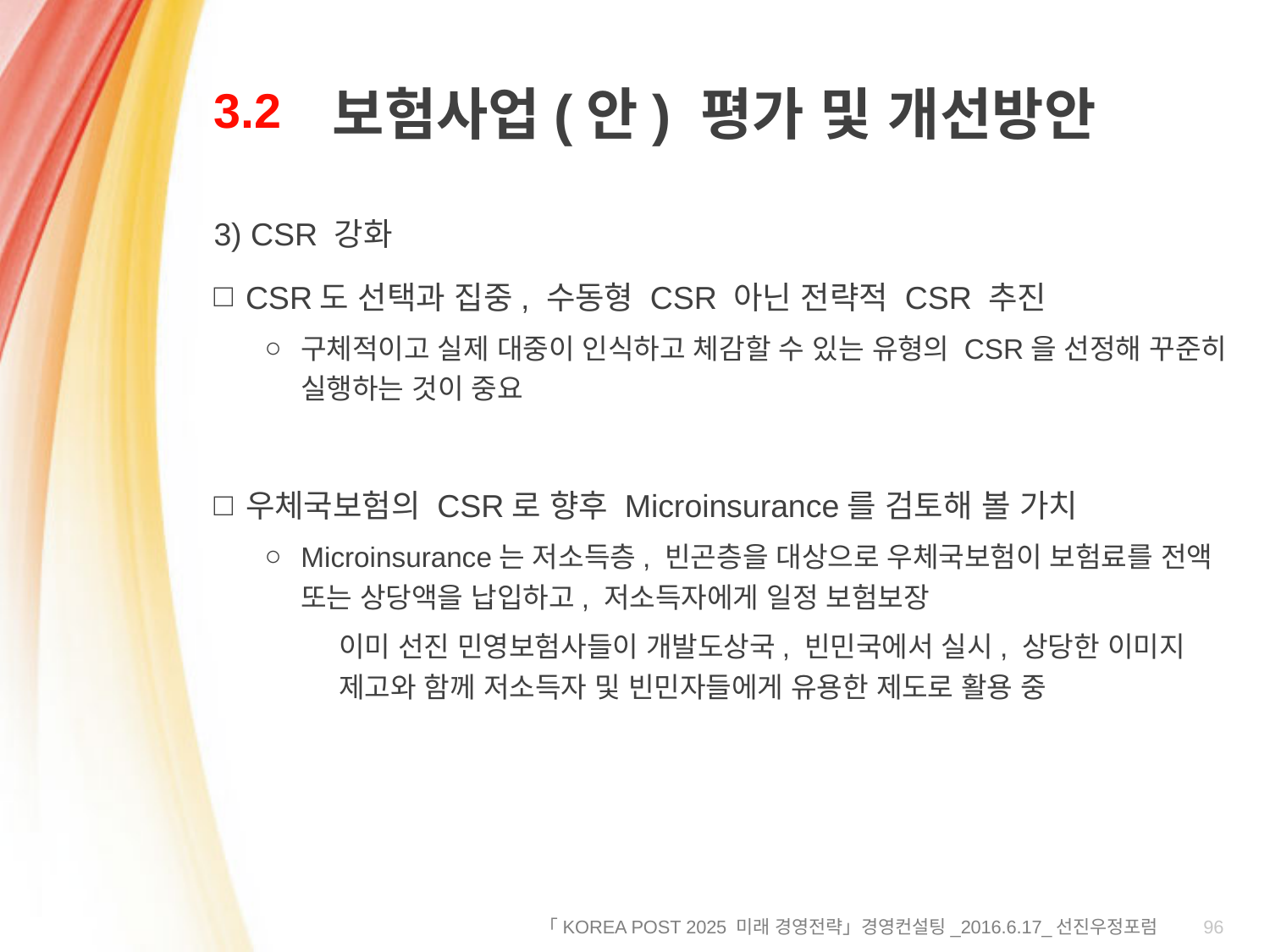

# 3.2
보험사업(안) 평가 및 개선방안
3) CSR 강화
CSR도 선택과 집중, 수동형 CSR 아닌 전략적 CSR 추진
구체적이고 실제 대중이 인식하고 체감할 수 있는 유형의 CSR을 선정해 꾸준히 실행하는 것이 중요

우체국보험의 CSR로 향후 Microinsurance를 검토해 볼 가치
Microinsurance는 저소득층, 빈곤층을 대상으로 우체국보험이 보험료를 전액 또는 상당액을 납입하고, 저소득자에게 일정 보험보장
이미 선진 민영보험사들이 개발도상국, 빈민국에서 실시, 상당한 이미지 제고와 함께 저소득자 및 빈민자들에게 유용한 제도로 활용 중
96